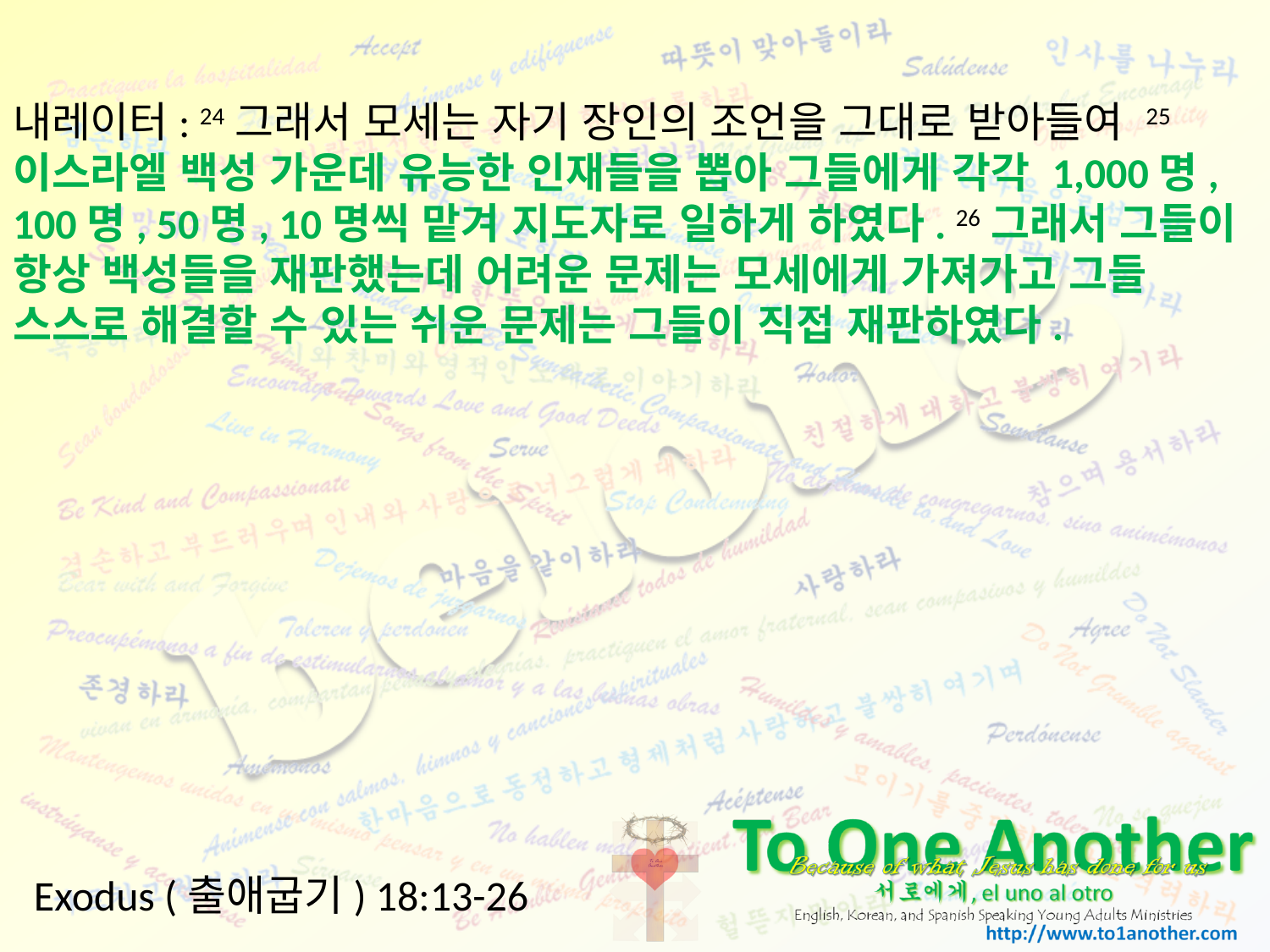

내레이터: 24그래서 모세는 자기 장인의 조언을 그대로 받아들여 25이스라엘 백성 가운데 유능한 인재들을 뽑아 그들에게 각각 1,000명, 100명, 50명, 10명씩 맡겨 지도자로 일하게 하였다. 26그래서 그들이 항상 백성들을 재판했는데 어려운 문제는 모세에게 가져가고 그들 스스로 해결할 수 있는 쉬운 문제는 그들이 직접 재판하였다.
# Exodus (출애굽기) 18:13-26